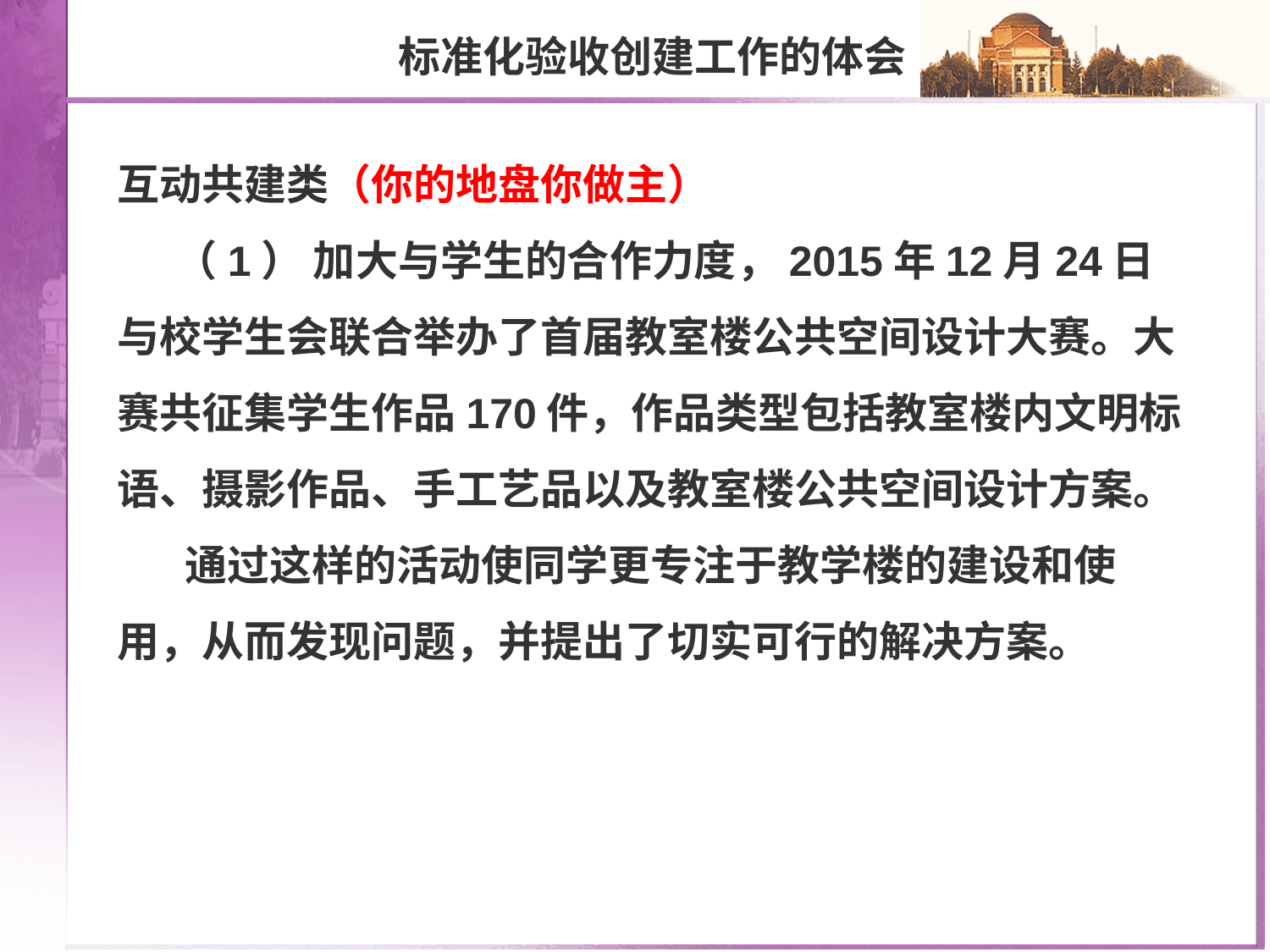

标准化验收创建工作的体会
互动共建类（你的地盘你做主）
     （1） 加大与学生的合作力度，2015年12月24日与校学生会联合举办了首届教室楼公共空间设计大赛。大赛共征集学生作品170件，作品类型包括教室楼内文明标语、摄影作品、手工艺品以及教室楼公共空间设计方案。
      通过这样的活动使同学更专注于教学楼的建设和使用，从而发现问题，并提出了切实可行的解决方案。